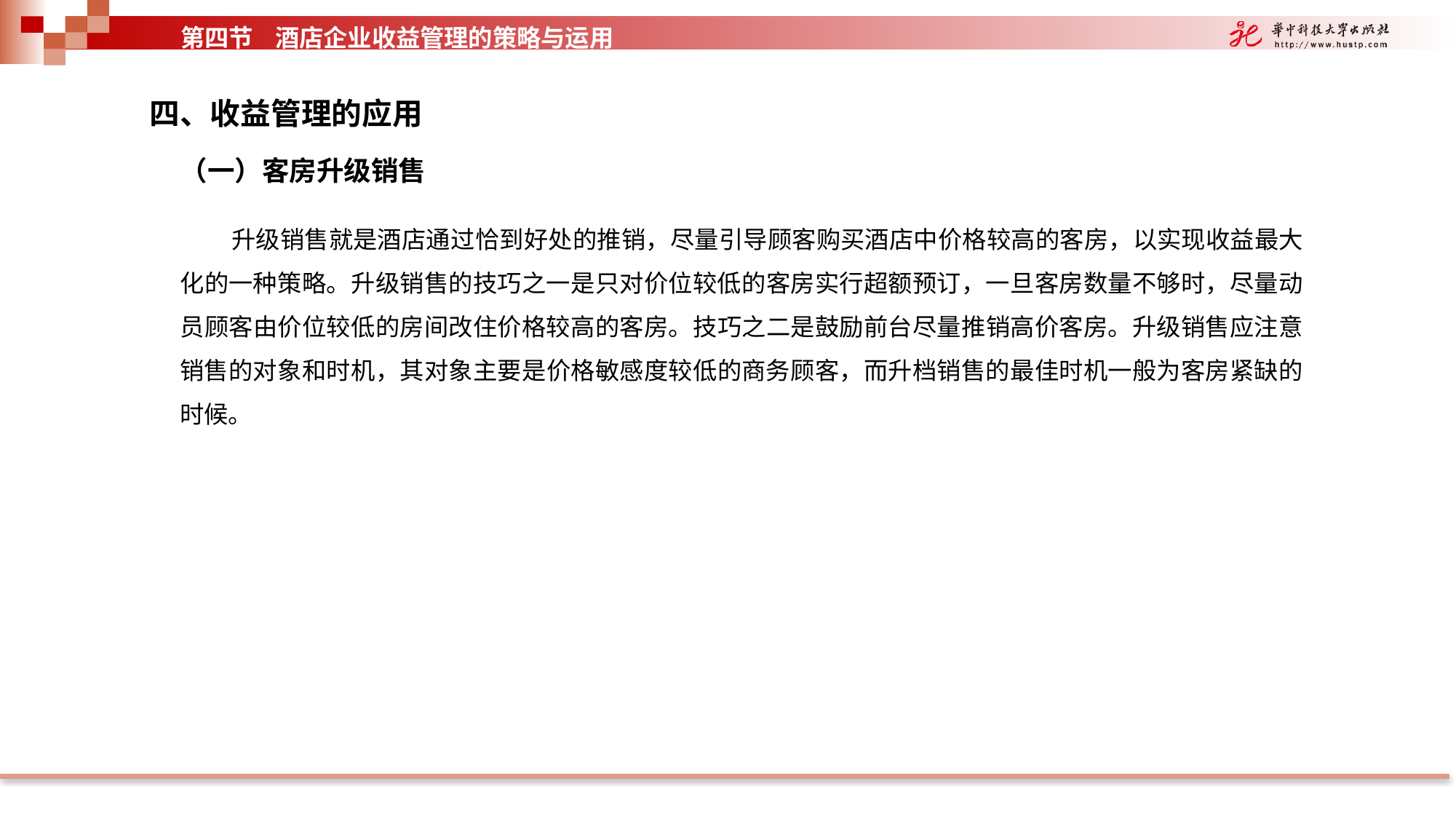

第四节    酒店企业收益管理的策略与运用
四、收益管理的应用
（一）客房升级销售
升级销售就是酒店通过恰到好处的推销，尽量引导顾客购买酒店中价格较高的客房，以实现收益最大化的一种策略。升级销售的技巧之一是只对价位较低的客房实行超额预订，一旦客房数量不够时，尽量动员顾客由价位较低的房间改住价格较高的客房。技巧之二是鼓励前台尽量推销高价客房。升级销售应注意销售的对象和时机，其对象主要是价格敏感度较低的商务顾客，而升档销售的最佳时机一般为客房紧缺的时候。